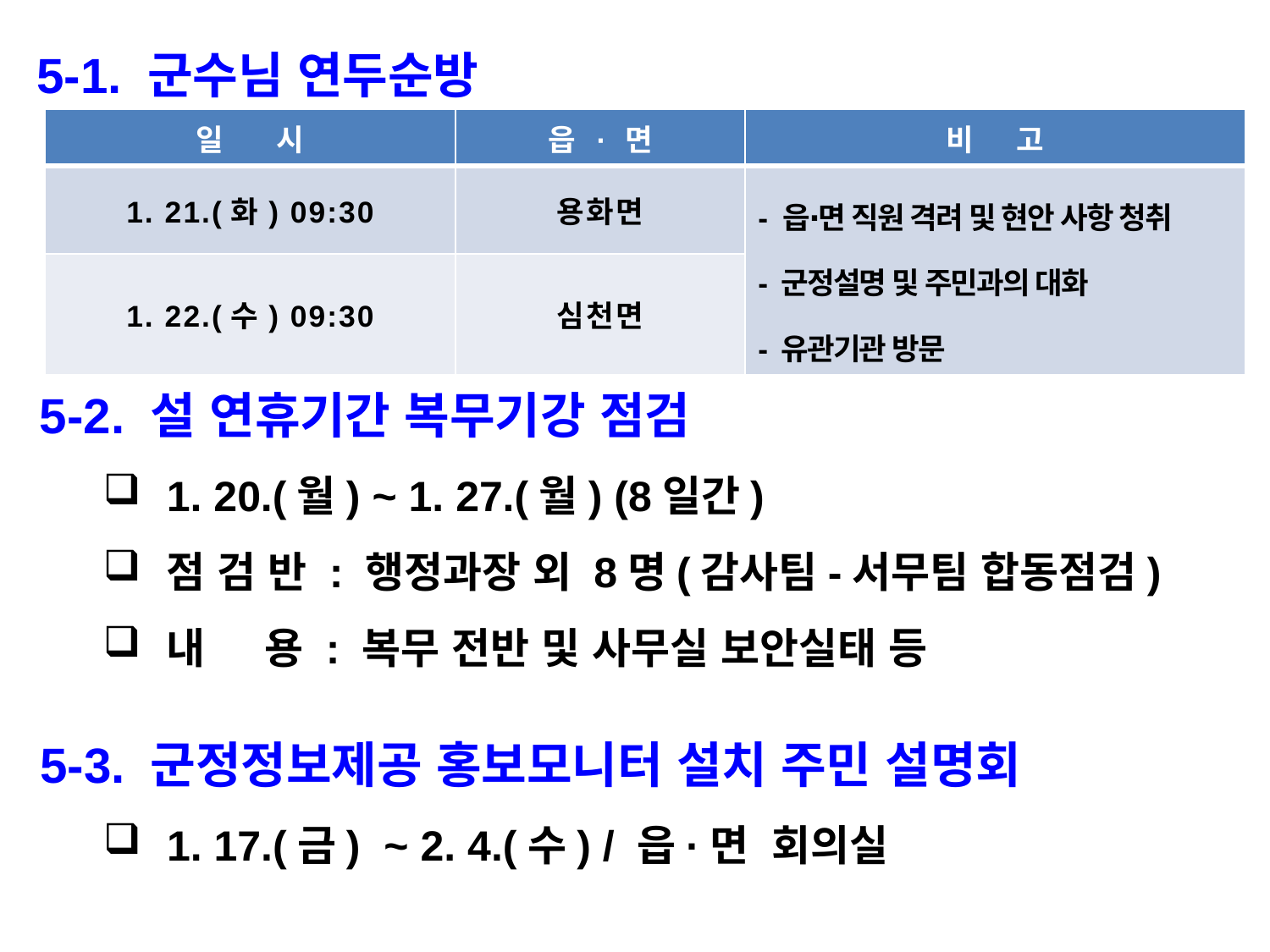

5-1. 군수님 연두순방
| 일 시 | 읍 · 면 | 비 고 |
| --- | --- | --- |
| 1. 21.(화) 09:30 | 용화면 | - 읍⋅면 직원 격려 및 현안 사항 청취 - 군정설명 및 주민과의 대화 - 유관기관 방문 |
| 1. 22.(수) 09:30 | 심천면 |  |
5-2. 설 연휴기간 복무기강 점검
1. 20.(월) ~ 1. 27.(월) (8일간)
점 검 반 : 행정과장 외 8명(감사팀-서무팀 합동점검)
내     용 : 복무 전반 및 사무실 보안실태 등
5-3. 군정정보제공 홍보모니터 설치 주민 설명회
1. 17.(금)  ~ 2. 4.(수) / 읍·면 회의실